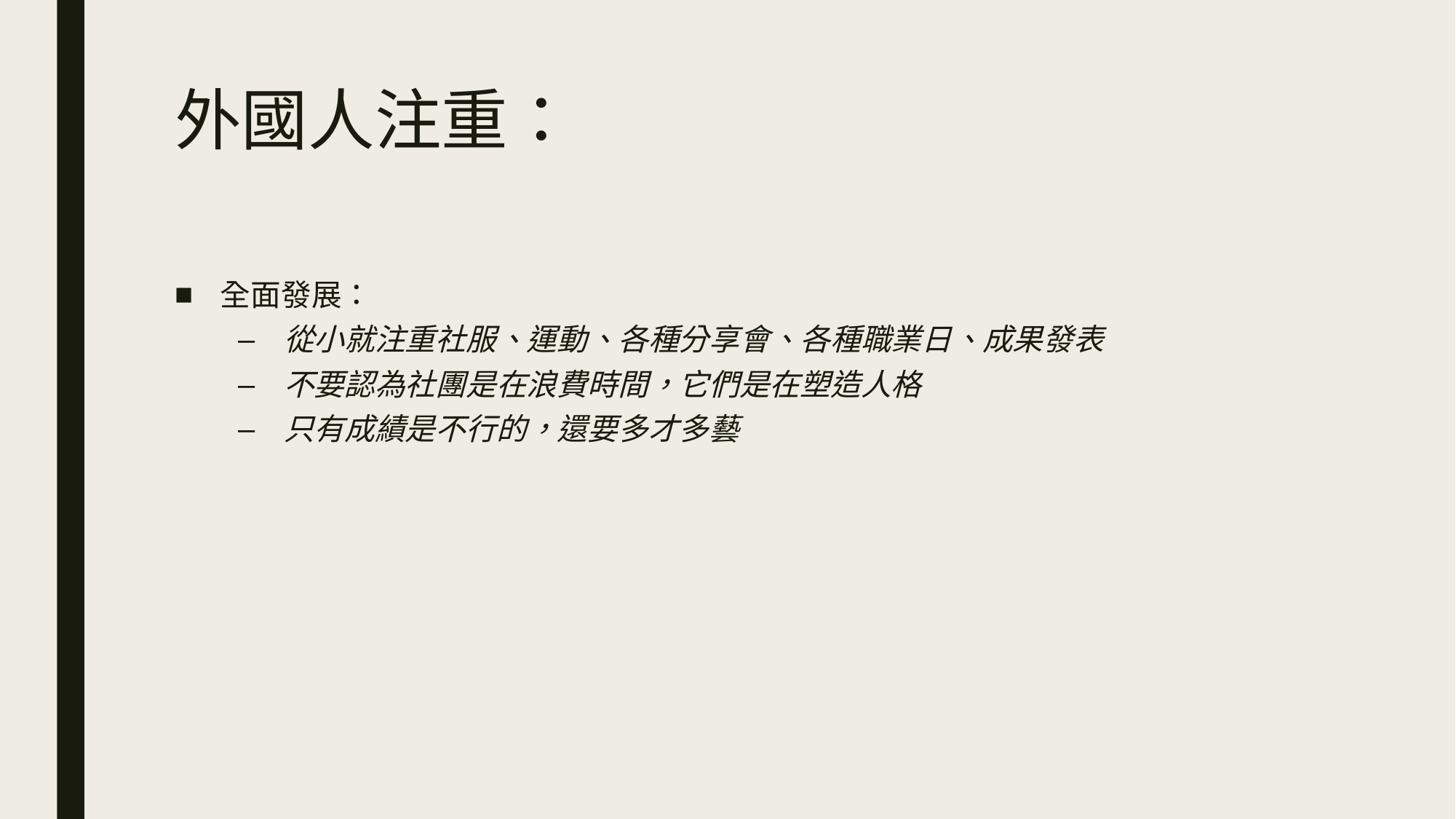

# 外國人注重：
全面發展：
從小就注重社服、運動、各種分享會、各種職業日、成果發表
不要認為社團是在浪費時間，它們是在塑造人格
只有成績是不行的，還要多才多藝